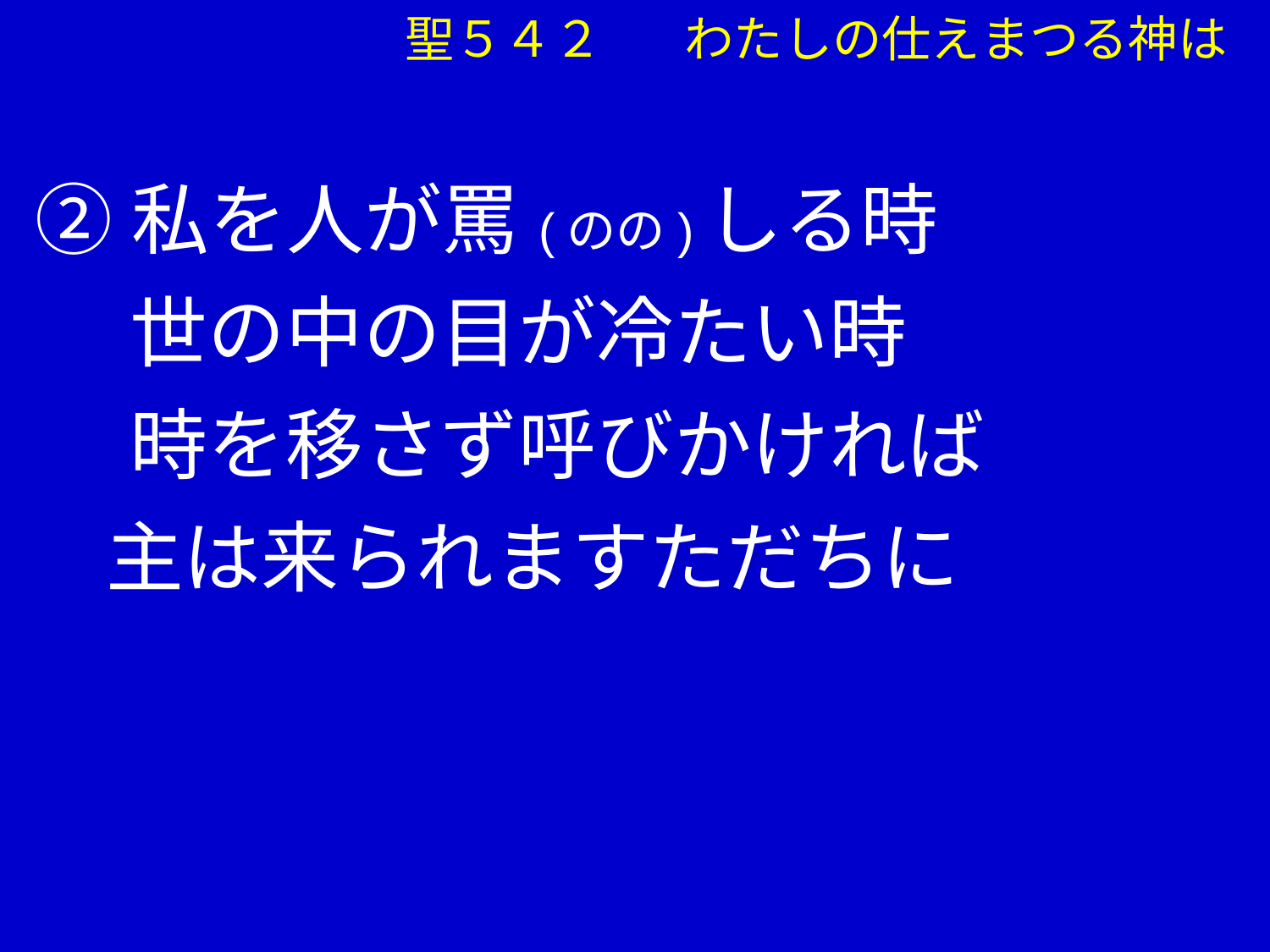

聖５４２   　わたしの仕えまつる神は
②私を人が罵(のの)しる時
　 世の中の目が冷たい時
　 時を移さず呼びかければ
   主は来られますただちに